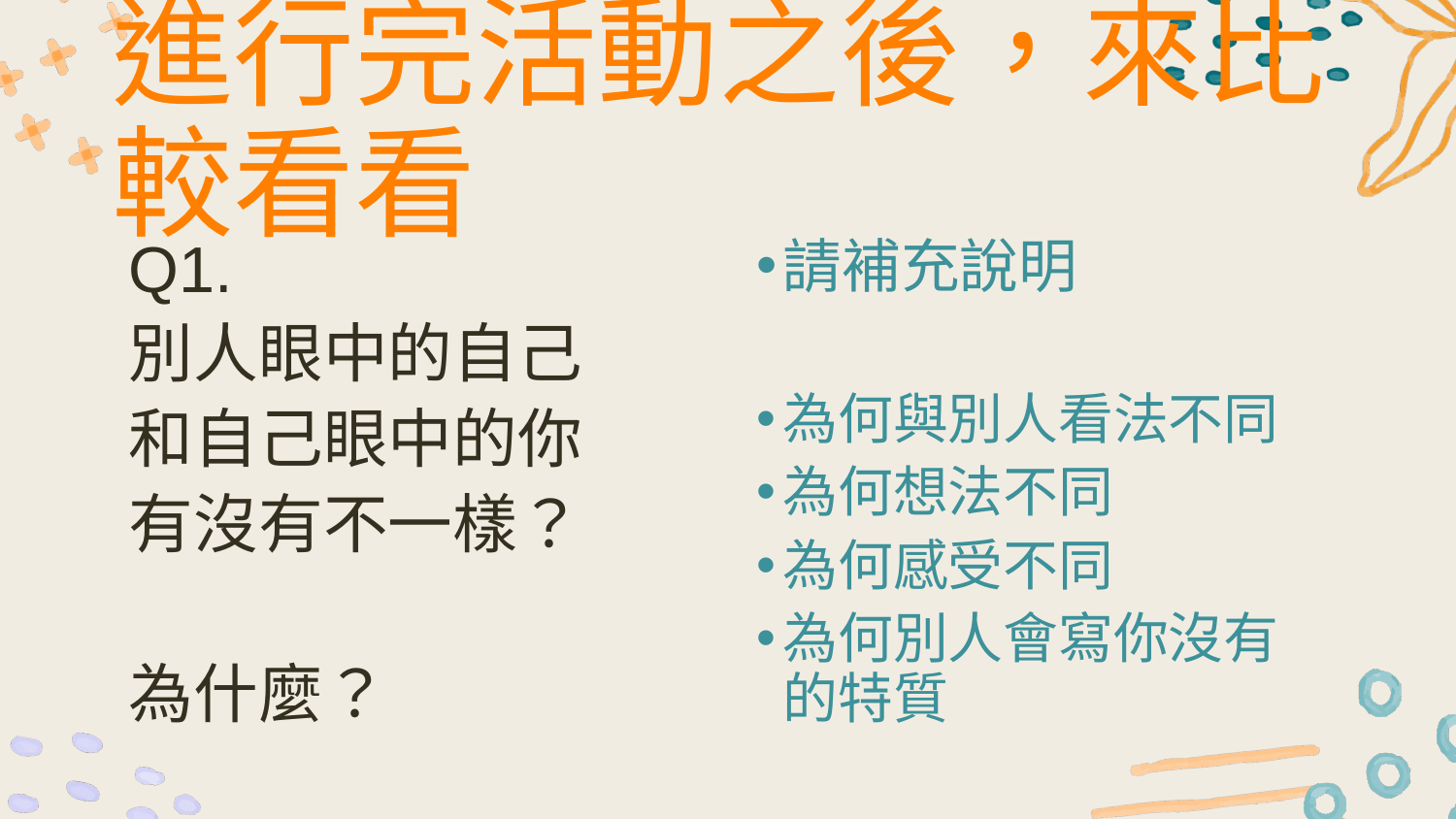

# 進行完活動之後，來比較看看
Q1.
別人眼中的自己
和自己眼中的你
有沒有不一樣？

為什麼？

請補充說明

為何與別人看法不同
為何想法不同
為何感受不同
為何別人會寫你沒有的特質